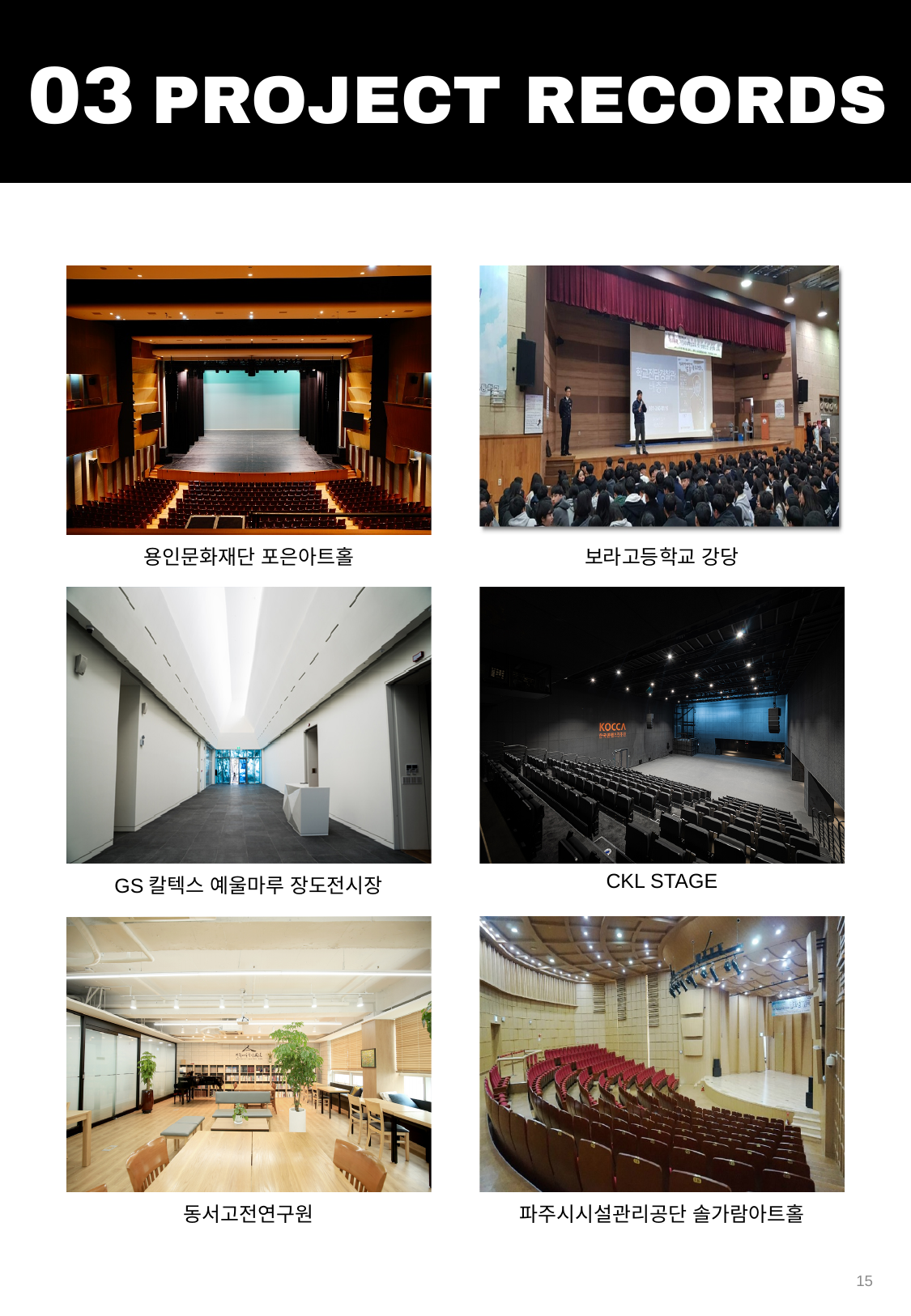

03 PROJECT RECORDS
|  |  |  |
| --- | --- | --- |
| 용인문화재단 포은아트홀 |  | 보라고등학교 강당 |
|  |  |  |
| GS칼텍스 예울마루 장도전시장 |  | CKL STAGE |
|  |  |  |
| 동서고전연구원 |  | 파주시시설관리공단 솔가람아트홀 |
15